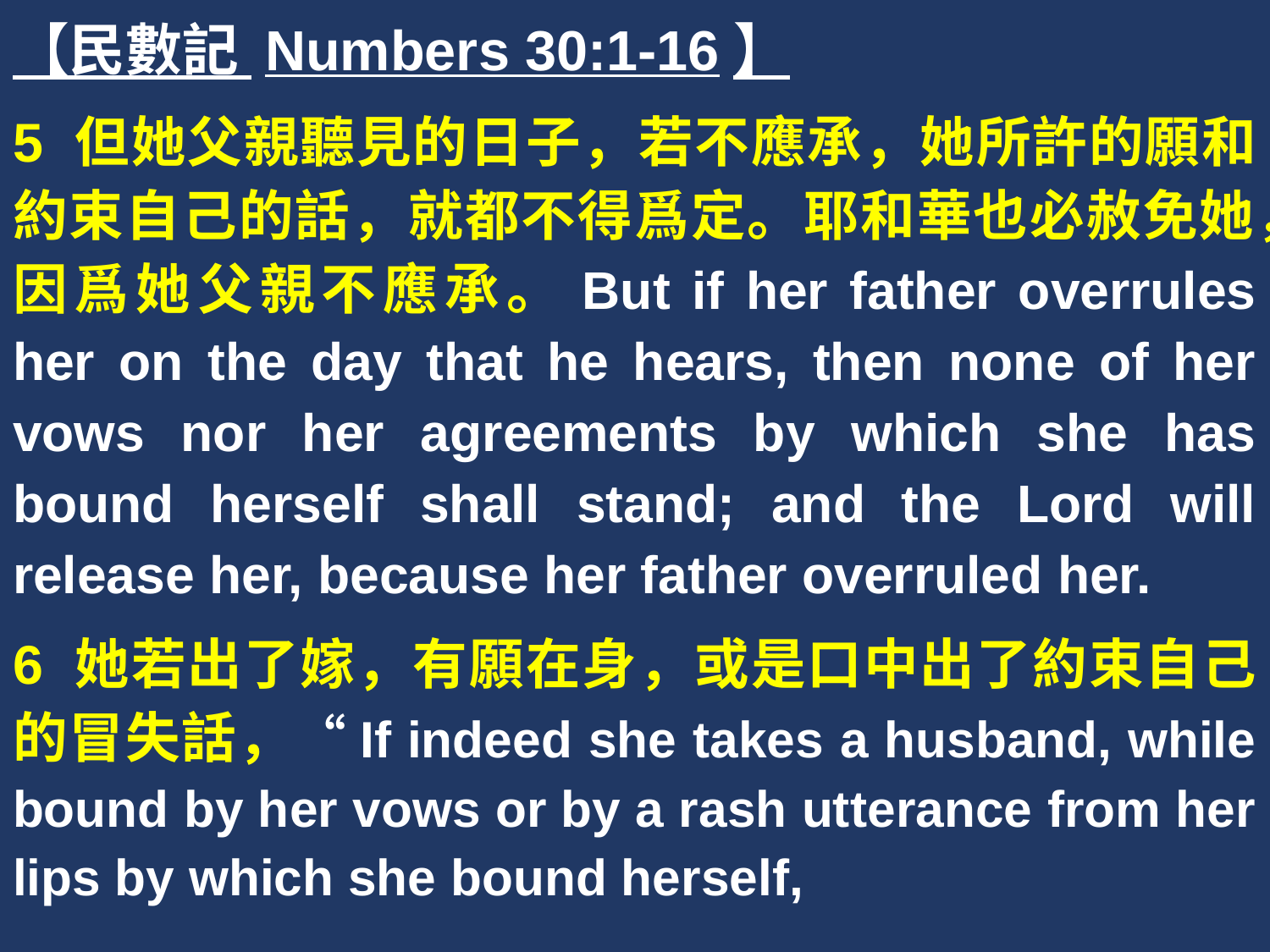

【民數記 Numbers 30:1-16】
5 但她父親聽見的日子，若不應承，她所許的願和約束自己的話，就都不得爲定。耶和華也必赦免她，因爲她父親不應承。But if her father overrules her on the day that he hears, then none of her vows nor her agreements by which she has bound herself shall stand; and the Lord will release her, because her father overruled her.
6 她若出了嫁，有願在身，或是口中出了約束自己的冒失話，“If indeed she takes a husband, while bound by her vows or by a rash utterance from her lips by which she bound herself,